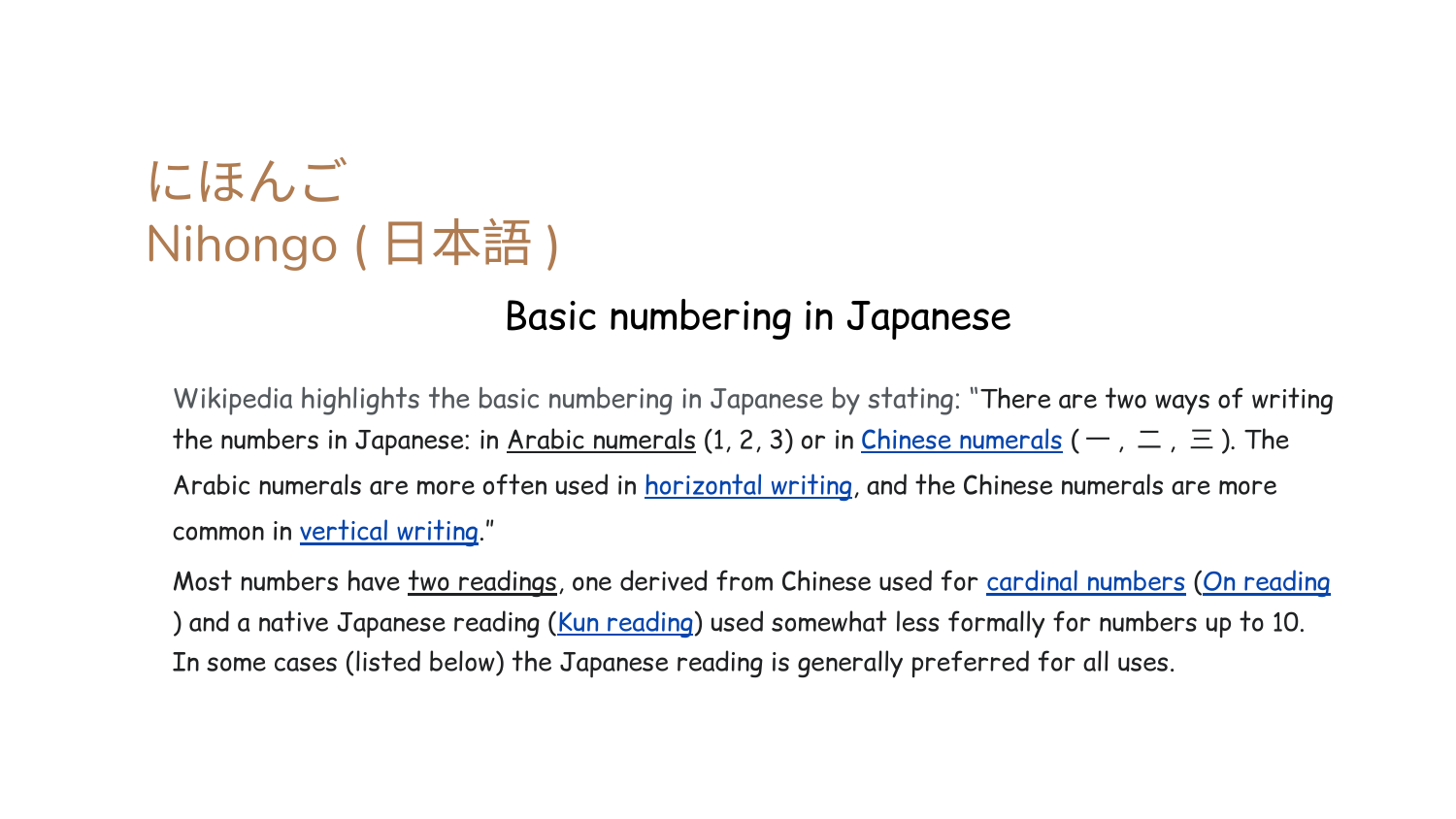

にほんご
Nihongo (日本語)
 Basic numbering in Japanese
Wikipedia highlights the basic numbering in Japanese by stating: “There are two ways of writing the numbers in Japanese: in Arabic numerals (1, 2, 3) or in Chinese numerals (一, 二, 三). The Arabic numerals are more often used in horizontal writing, and the Chinese numerals are more common in vertical writing.”
Most numbers have two readings, one derived from Chinese used for cardinal numbers (On reading) and a native Japanese reading (Kun reading) used somewhat less formally for numbers up to 10. In some cases (listed below) the Japanese reading is generally preferred for all uses.